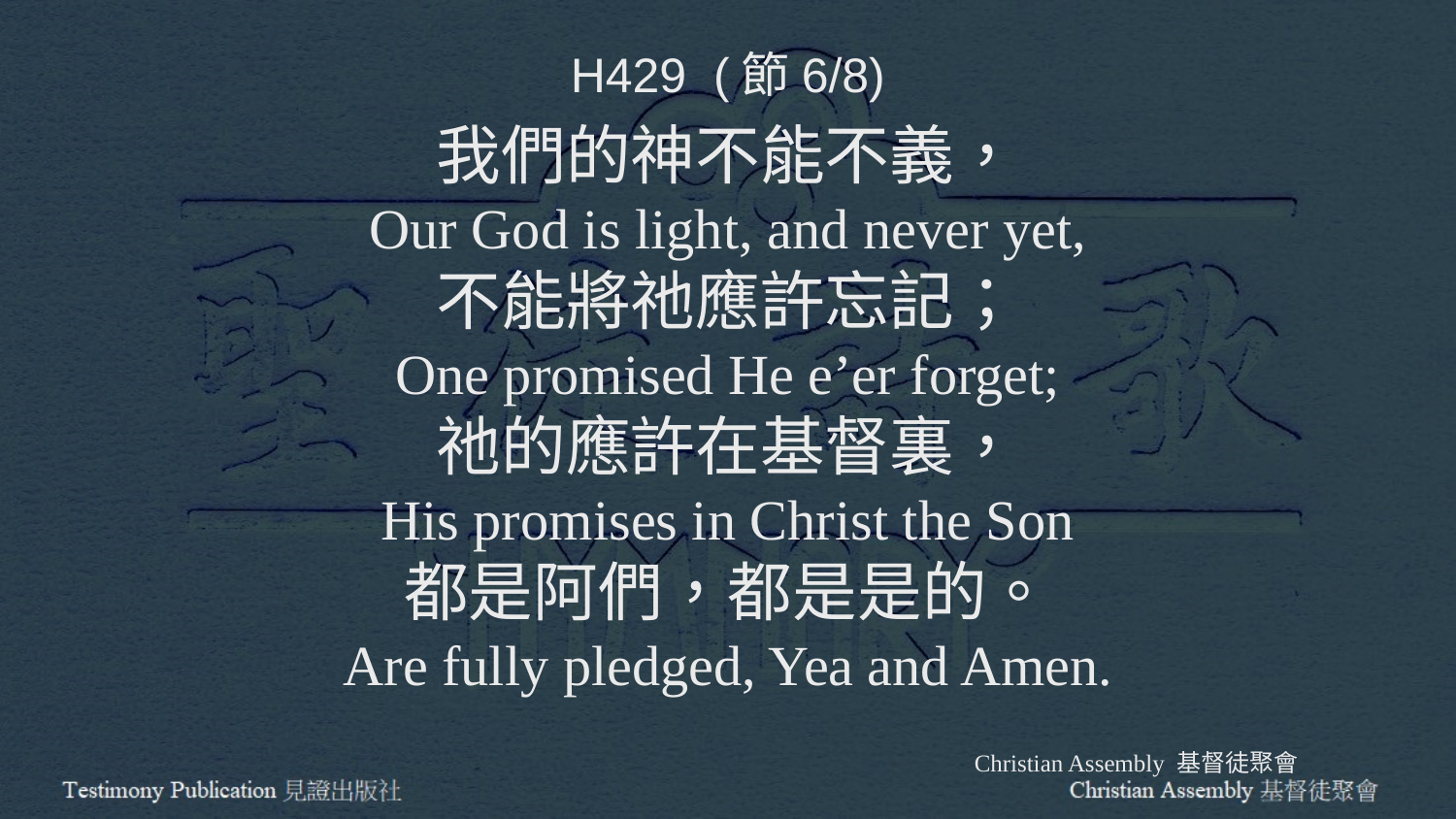

H429  (節6/8)
我們的神不能不義，
Our God is light, and never yet,
不能將祂應許忘記；
One promised He e’er forget;
祂的應許在基督裏，
His promises in Christ the Son
都是阿們，都是是的。
Are fully pledged, Yea and Amen.
Christian Assembly 基督徒聚會